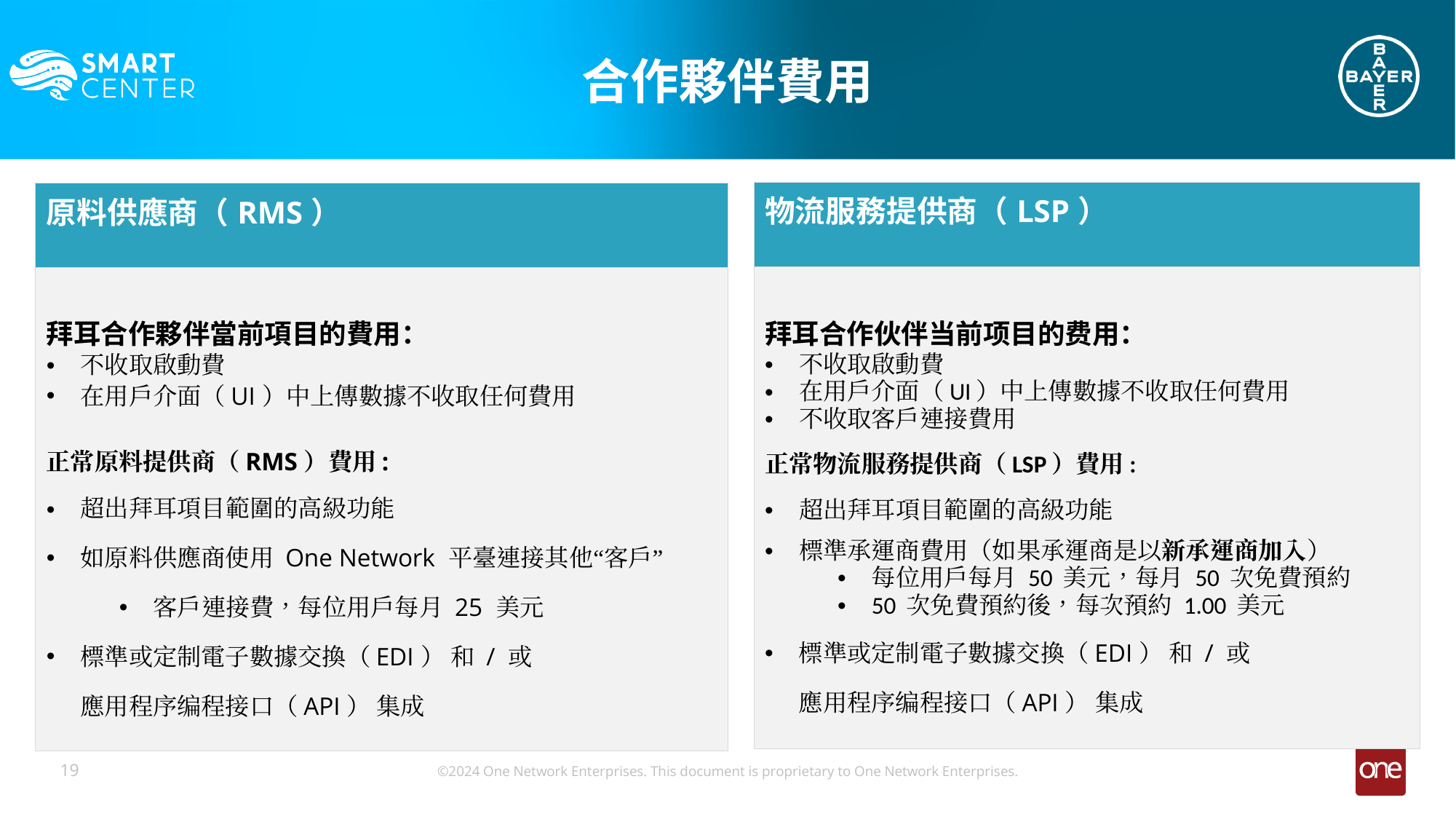

合作夥伴費用
| 物流服務提供商（LSP） |
| --- |
| 拜耳合作伙伴当前项目的费用： 不收取啟動費 在用戶介面（UI）中上傳數據不收取任何費用 不收取客戶連接費用 正常物流服務提供商（LSP）費用: 超出拜耳項目範圍的高級功能 標準承運商費用（如果承運商是以新承運商加入） 每位用戶每月 50 美元，每月 50 次免費預約 50 次免費預約後，每次預約 1.00 美元 標準或定制電子數據交換（EDI） 和 / 或 應用程序编程接口（API） 集成 |
| 原料供應商（RMS） |
| --- |
| 拜耳合作夥伴當前項目的費用： 不收取啟動費 在用戶介面（UI）中上傳數據不收取任何費用 正常原料提供商（RMS）費用: 超出拜耳項目範圍的高級功能 如原料供應商使用 One Network 平臺連接其他“客戶” 客戶連接費，每位用戶每月 25 美元 標準或定制電子數據交換（EDI） 和 / 或 應用程序编程接口（API） 集成 |